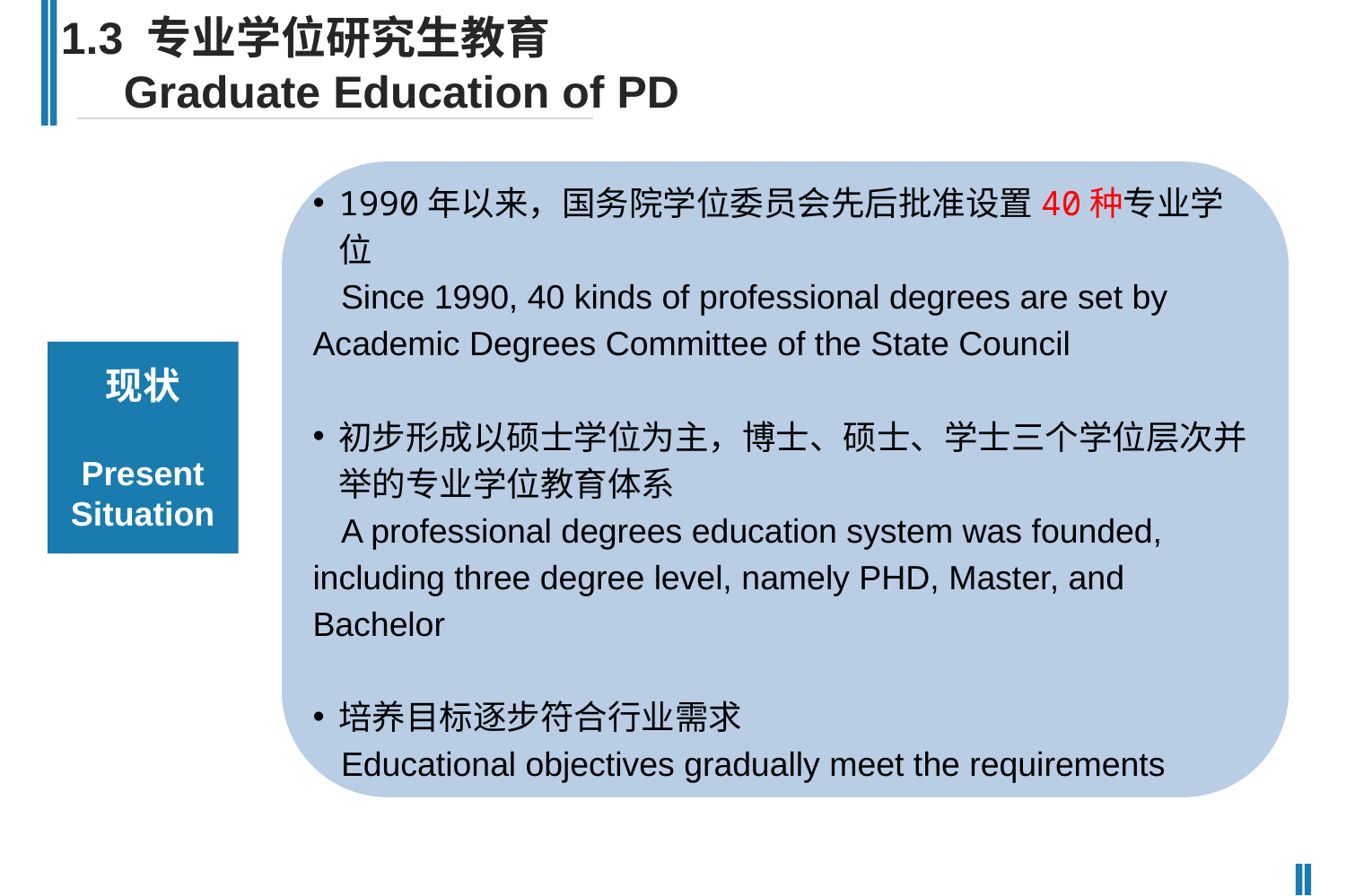

1.3 专业学位研究生教育
     Graduate Education of PD
1990年以来，国务院学位委员会先后批准设置40种专业学位
   Since 1990, 40 kinds of professional degrees are set by Academic Degrees Committee of the State Council

初步形成以硕士学位为主，博士、硕士、学士三个学位层次并举的专业学位教育体系
   A professional degrees education system was founded, including three degree level, namely PHD, Master, and Bachelor

培养目标逐步符合行业需求
   Educational objectives gradually meet the requirements
现状

Present Situation